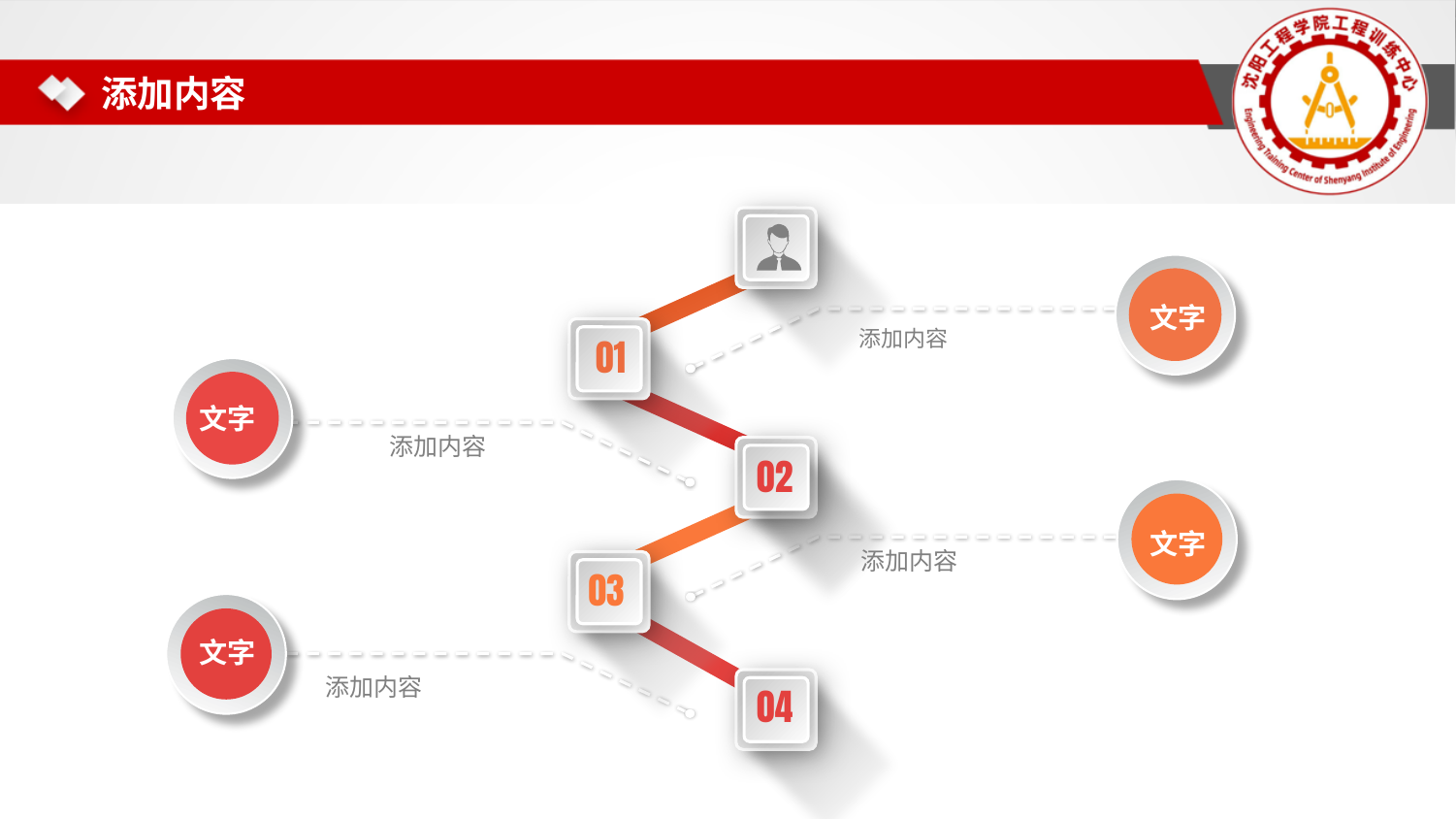

添加内容

文字

添加内容

01

文字

添加内容

02

文字

添加内容

03

文字

添加内容

04